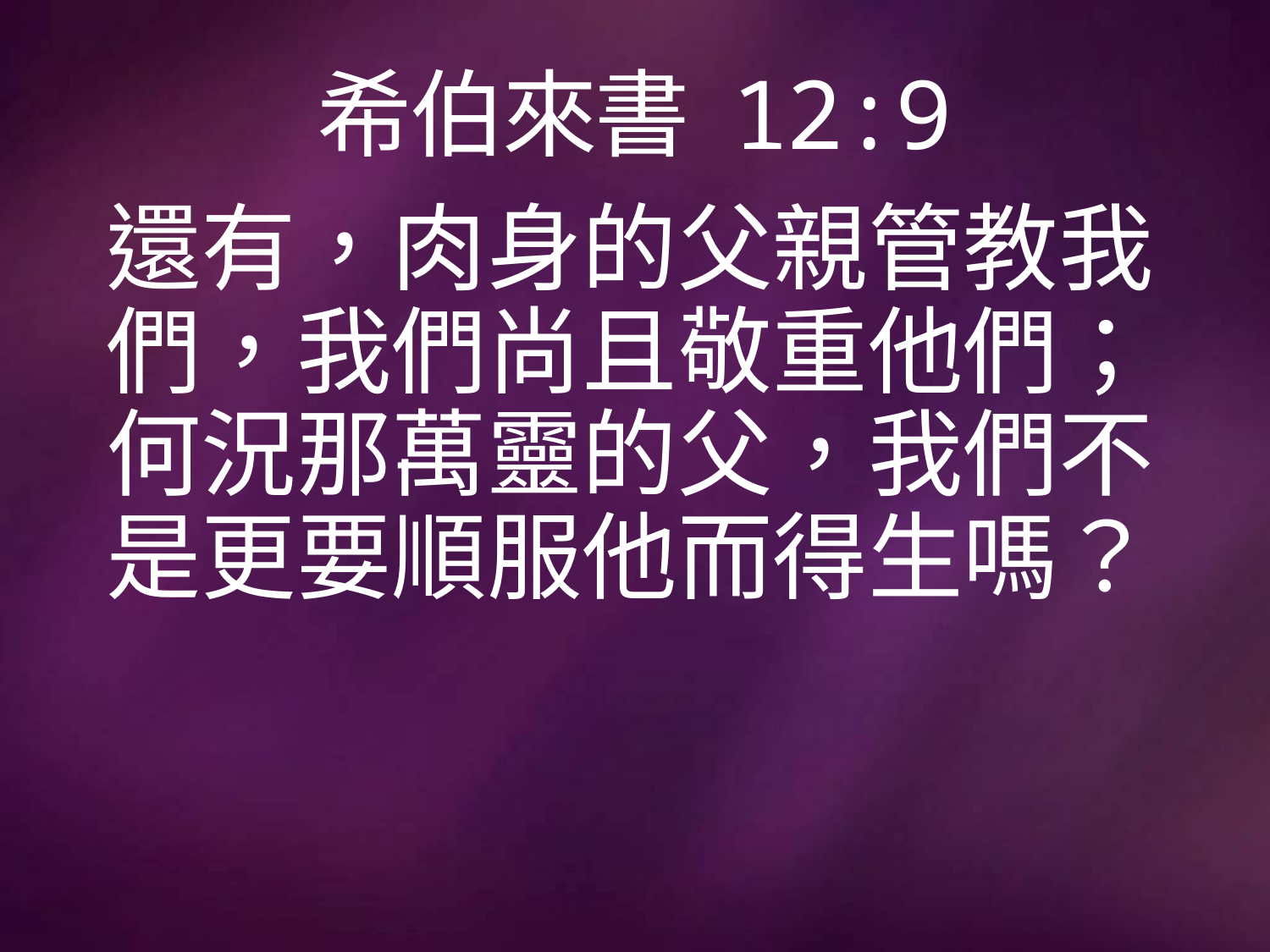

# 希伯來書 12:9
還有，肉身的父親管教我們，我們尚且敬重他們；何況那萬靈的父，我們不是更要順服他而得生嗎？